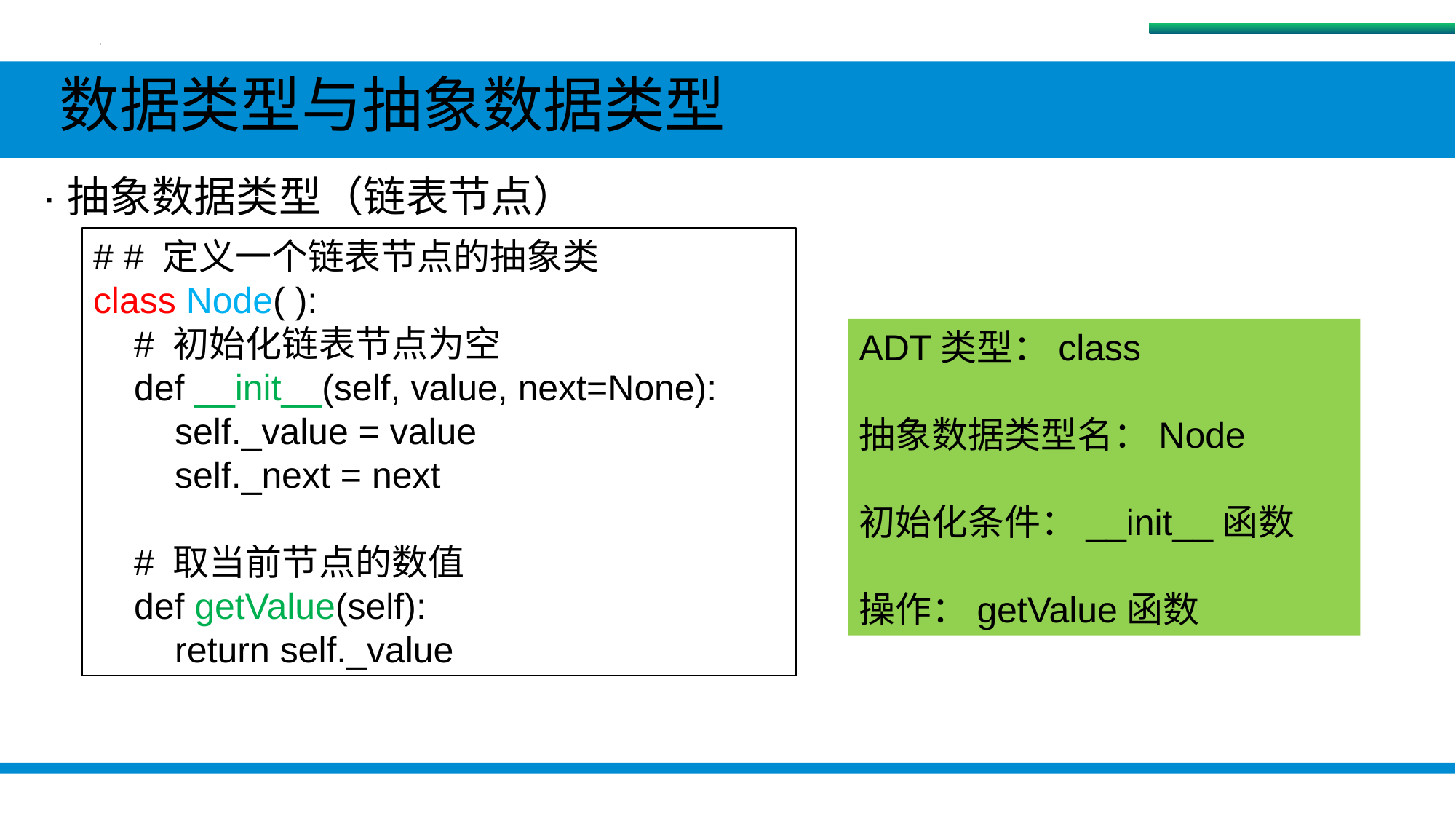

抽象数据类型

  数据类型与抽象数据类型
·抽象数据类型（链表节点）
# # 定义一个链表节点的抽象类
class Node( ):
    # 初始化链表节点为空
    def __init__(self, value, next=None):
        self._value = value
        self._next = next

    # 取当前节点的数值
    def getValue(self):
        return self._value
ADT类型：class

抽象数据类型名：Node

初始化条件：__init__函数

操作：getValue函数
#